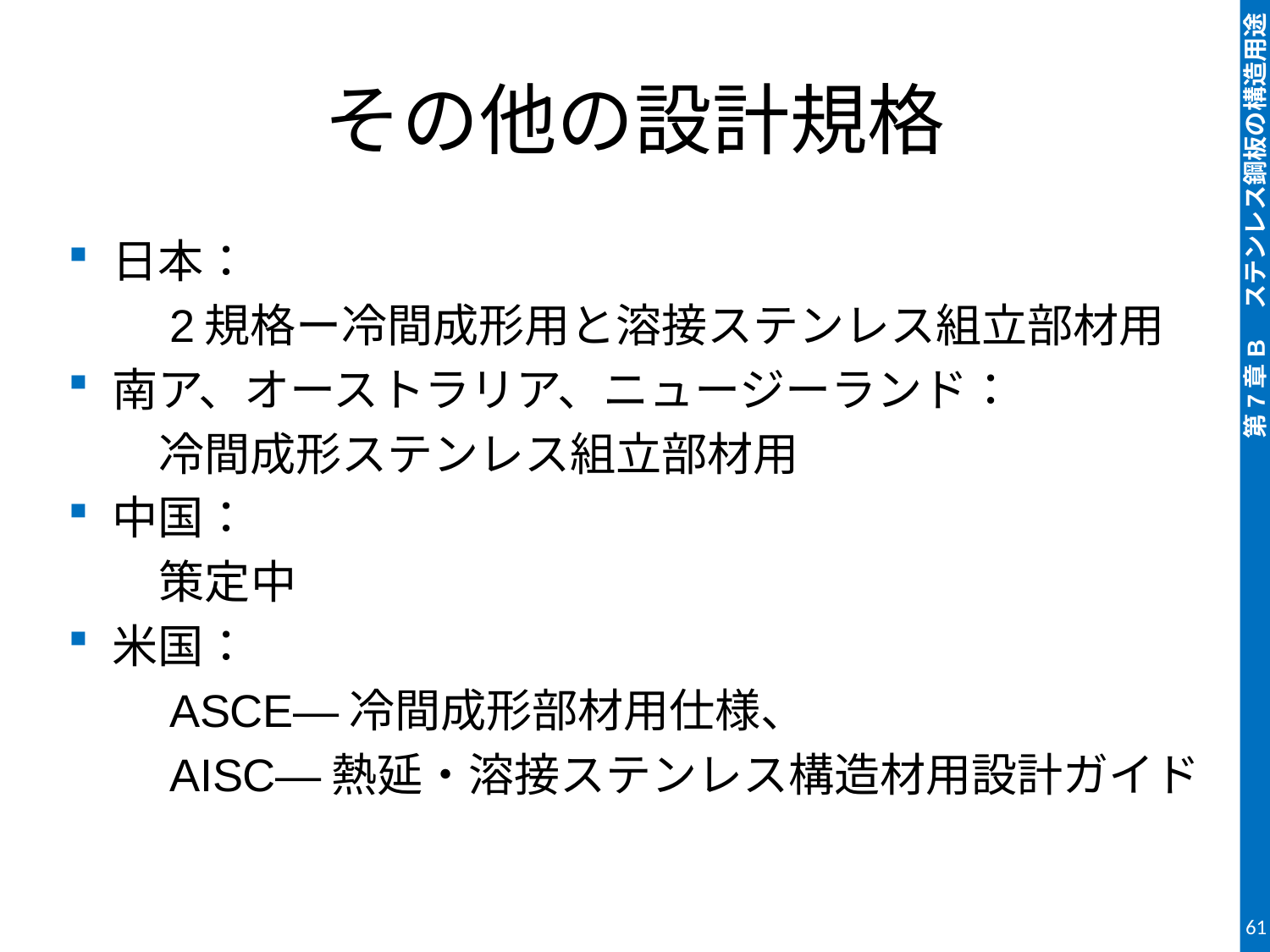

# その他の設計規格
日本：
　　2規格ー冷間成形用と溶接ステンレス組立部材用
南ア、オーストラリア、ニュージーランド：
　　冷間成形ステンレス組立部材用
中国：
　　策定中
米国：
　　ASCE―冷間成形部材用仕様、
　　AISC―熱延・溶接ステンレス構造材用設計ガイド
61